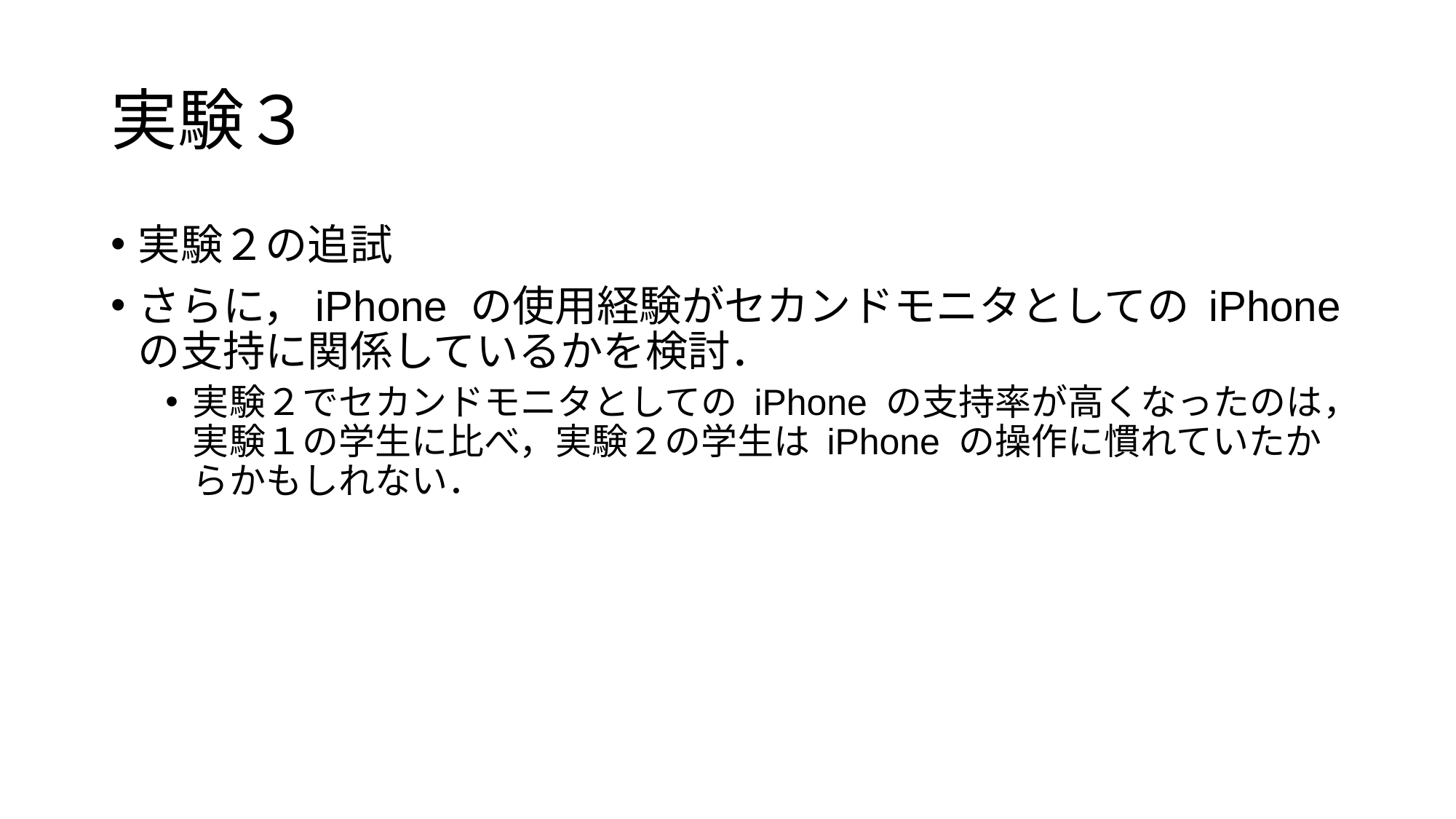

# 実験３
実験２の追試
さらに，iPhone の使用経験がセカンドモニタとしての iPhone の支持に関係しているかを検討．
実験２でセカンドモニタとしての iPhone の支持率が高くなったのは，実験１の学生に比べ，実験２の学生は iPhone の操作に慣れていたからかもしれない．